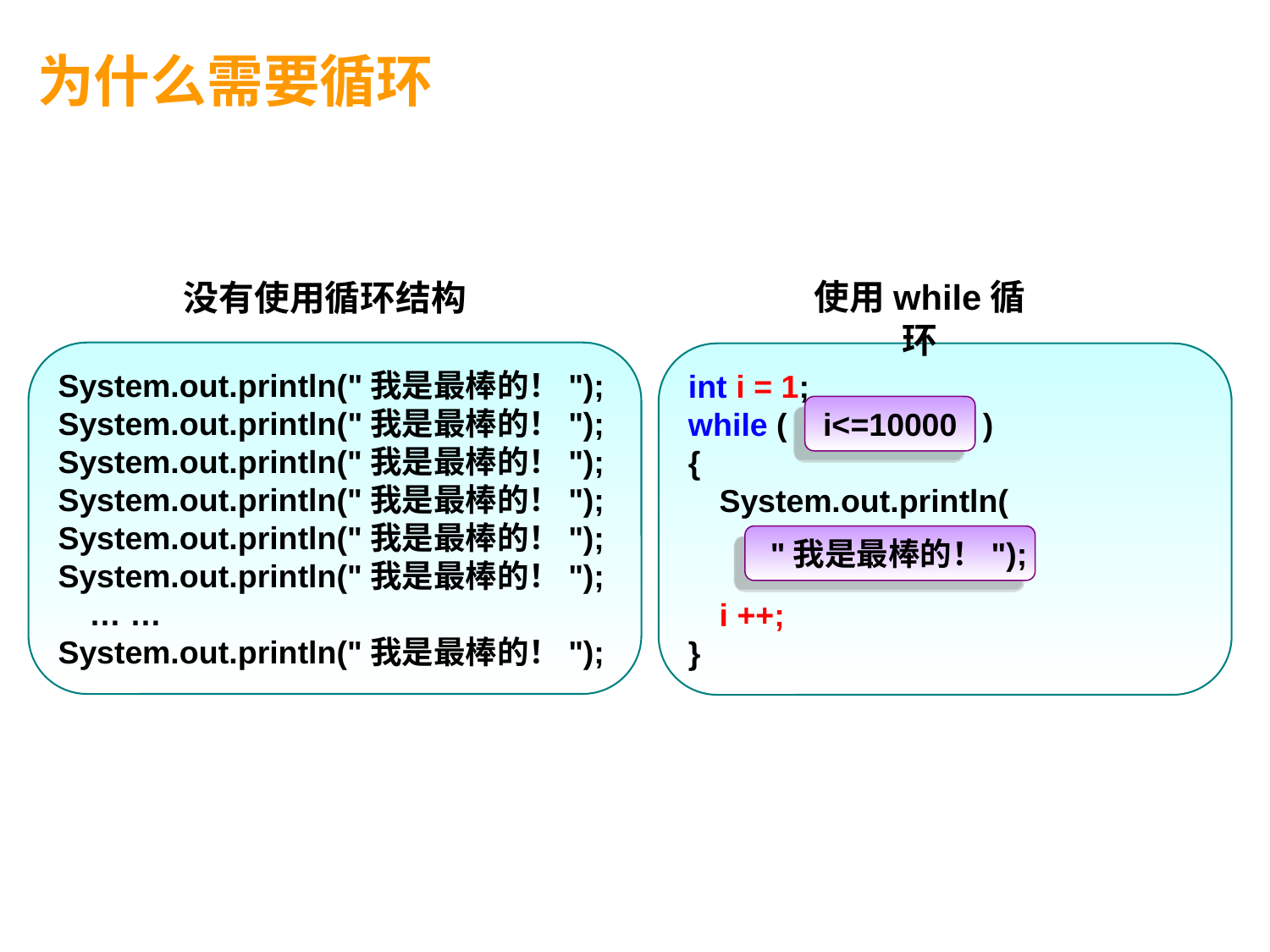

为什么需要循环
没有使用循环结构
使用while循环
System.out.println("我是最棒的！");
System.out.println("我是最棒的！");
System.out.println("我是最棒的！");
System.out.println("我是最棒的！");
System.out.println("我是最棒的！");
System.out.println("我是最棒的！");
	… …
System.out.println("我是最棒的！");
int i = 1;
while (                      )
{
	System.out.println(

	i ++;
}
i<=10000
     "我是最棒的！");